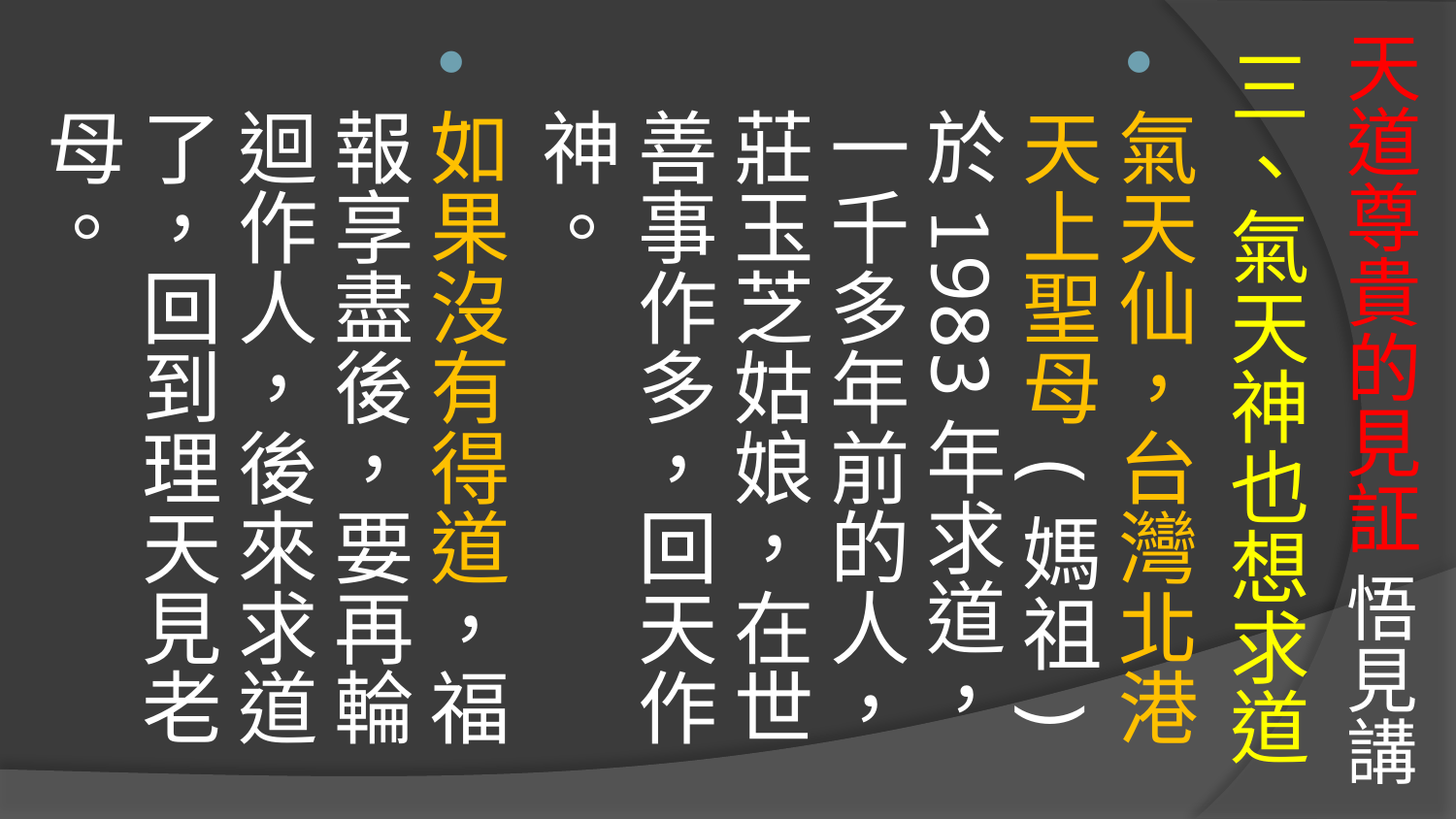

# 天道尊貴的見証 悟見講
三、氣天神也想求道
氣天仙，台灣北港天上聖母(媽祖)於1983年求道，一千多年前的人，莊玉芝姑娘，在世善事作多，回天作神。
如果沒有得道，福報享盡後，要再輪迴作人，後來求道了，回到理天見老母。